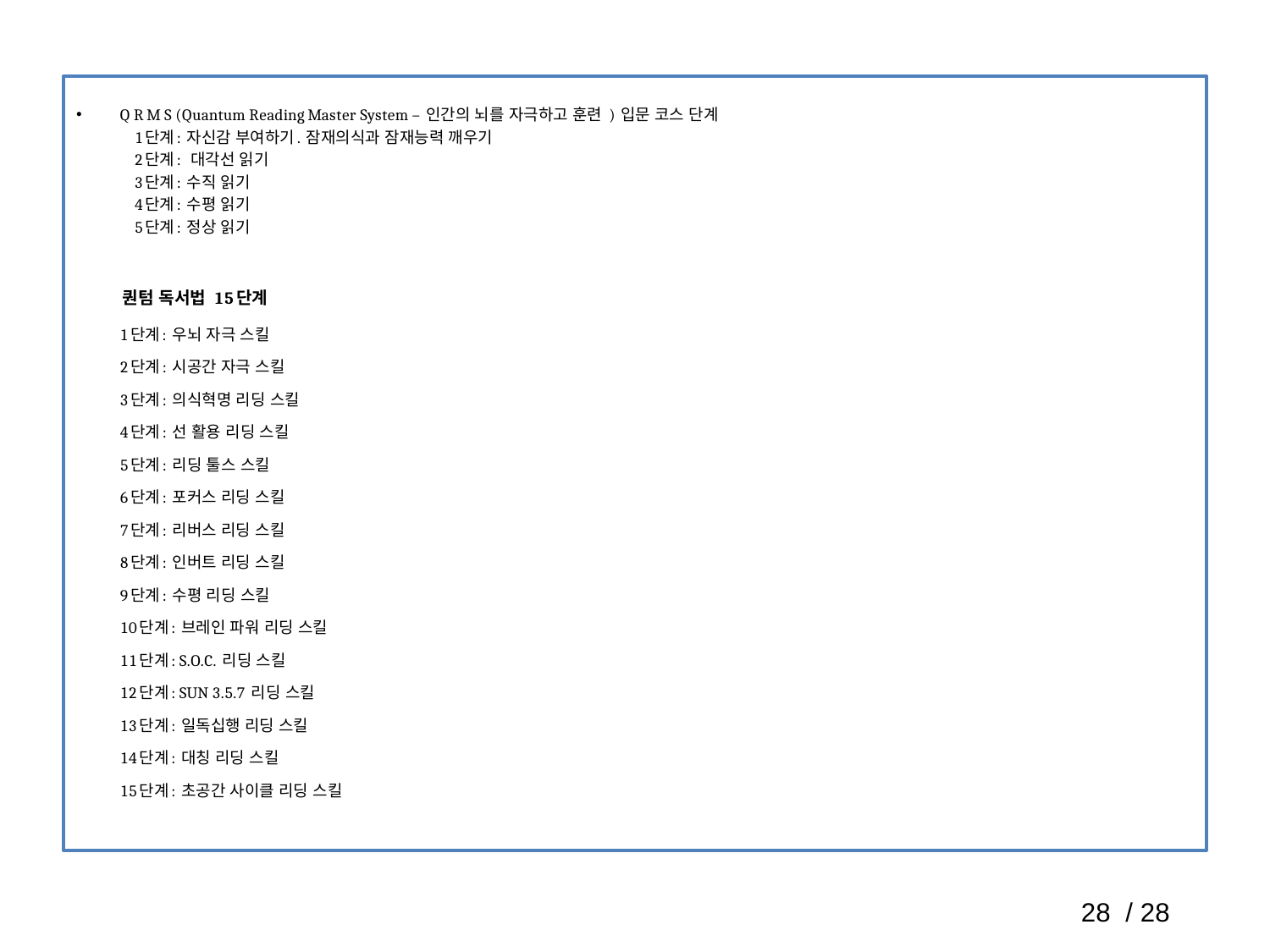

Q R M S (Quantum Reading Master System – 인간의 뇌를 자극하고 훈련 ) 입문 코스 단계
1단계: 자신감 부여하기. 잠재의식과 잠재능력 깨우기
2단계:  대각선 읽기
3단계: 수직 읽기
4단계: 수평 읽기
5단계: 정상 읽기

         퀀텀 독서법 15단계
            1단계: 우뇌 자극 스킬
2단계: 시공간 자극 스킬
3단계: 의식혁명 리딩 스킬
4단계: 선 활용 리딩 스킬
5단계: 리딩 툴스 스킬
6단계: 포커스 리딩 스킬
7단계: 리버스 리딩 스킬
8단계: 인버트 리딩 스킬
9단계: 수평 리딩 스킬
10단계: 브레인 파워 리딩 스킬
11단계: S.O.C. 리딩 스킬
12단계: SUN 3.5.7 리딩 스킬
13단계: 일독십행 리딩 스킬
14단계: 대칭 리딩 스킬
15단계: 초공간 사이클 리딩 스킬
28  / 28